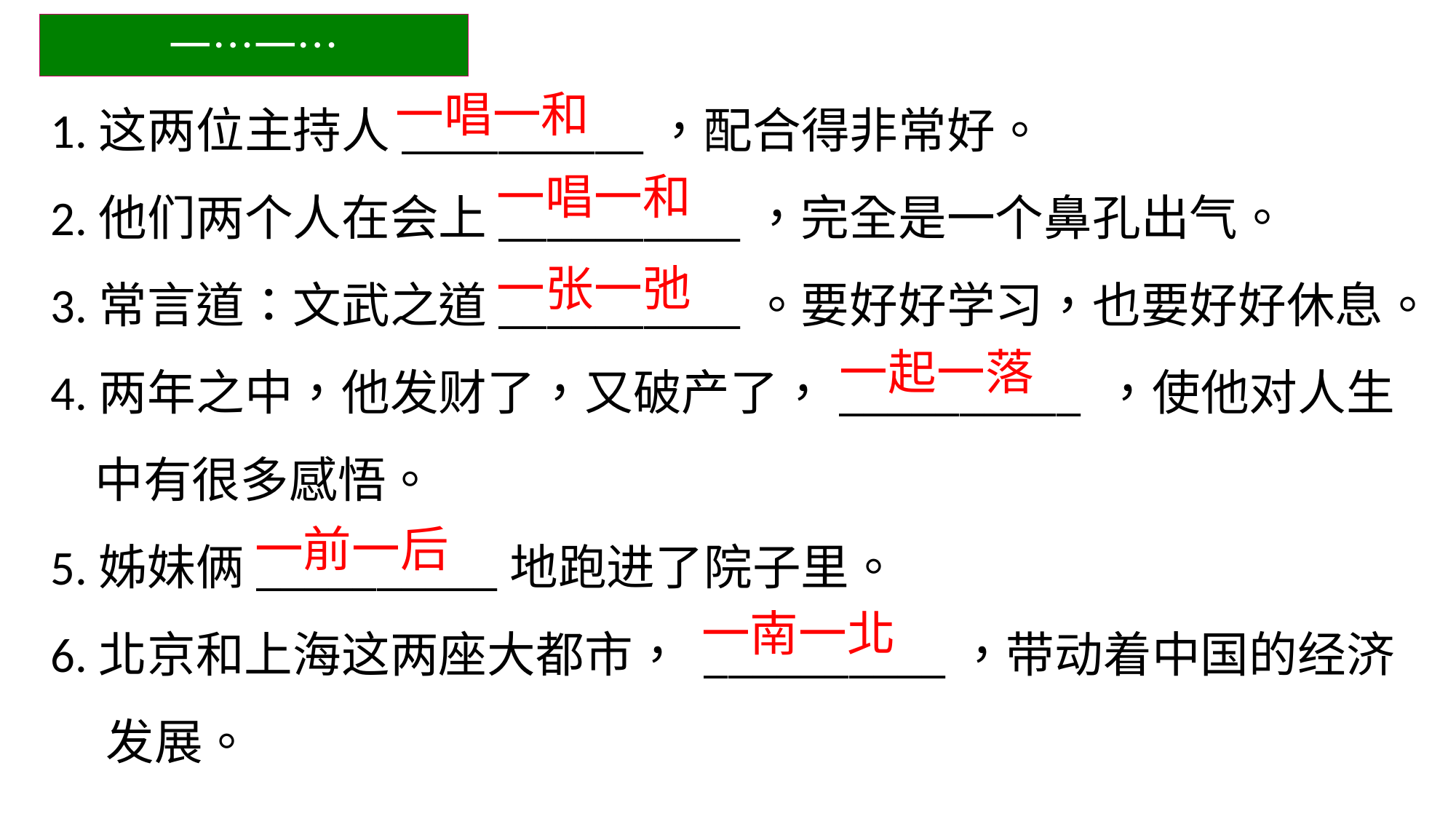

一…一…
1.这两位主持人__________，配合得非常好。
2.他们两个人在会上__________，完全是一个鼻孔出气。
3.常言道：文武之道__________。要好好学习，也要好好休息。
4.两年之中，他发财了，又破产了，__________ ，使他对人生
   中有很多感悟。
5.姊妹俩__________地跑进了院子里。
6.北京和上海这两座大都市， __________，带动着中国的经济
    发展。
一唱一和
一唱一和
一张一弛
一起一落
一前一后
一南一北